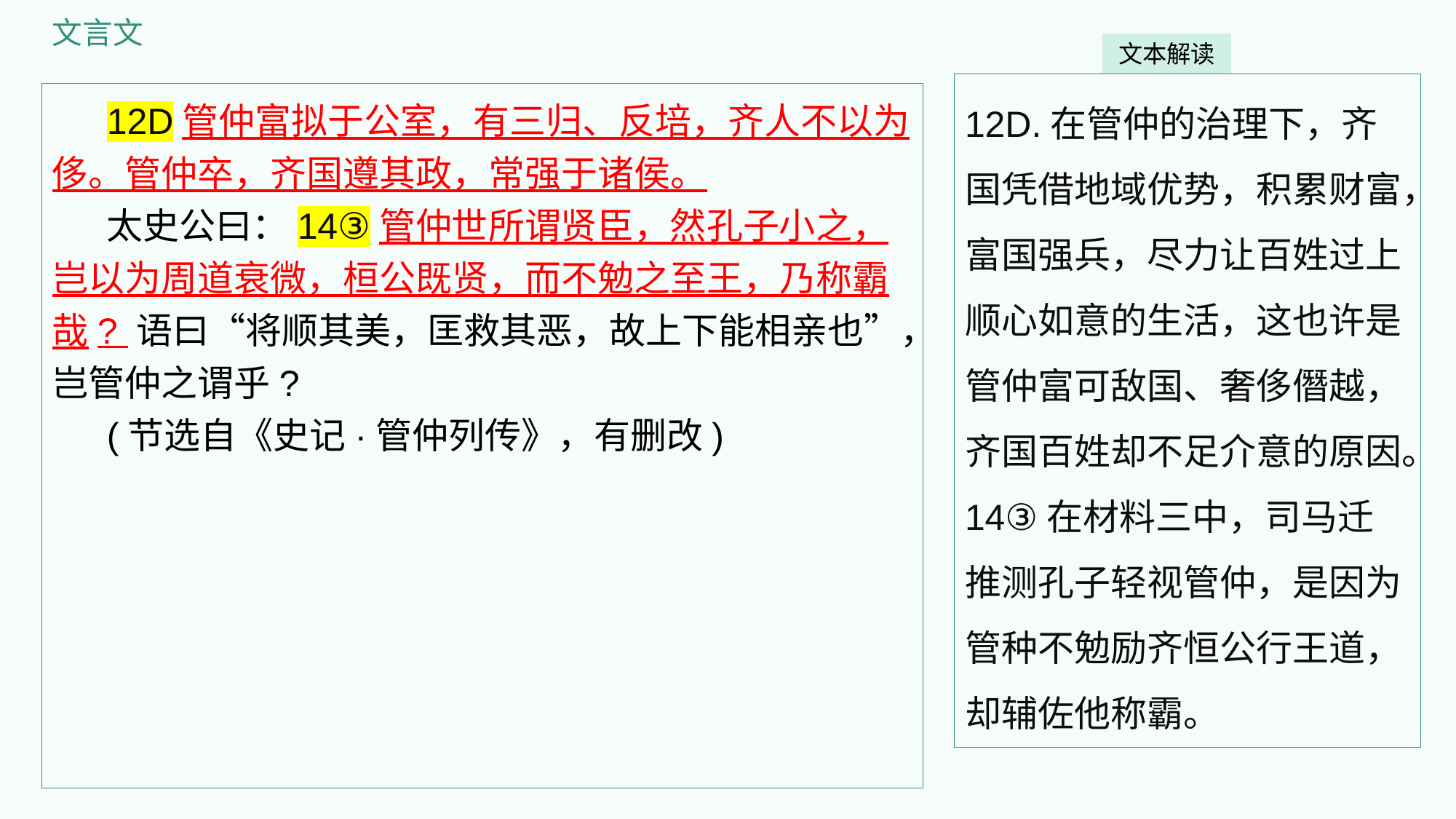

文言文
文本解读
12D.在管仲的治理下，齐国凭借地域优势，积累财富，富国强兵，尽力让百姓过上顺心如意的生活，这也许是管仲富可敌国、奢侈僭越，齐国百姓却不足介意的原因。
14③在材料三中，司马迁推测孔子轻视管仲，是因为管种不勉励齐恒公行王道，却辅佐他称霸。

12D管仲富拟于公室，有三归、反培，齐人不以为侈。管仲卒，齐国遵其政，常强于诸侯。
太史公曰：14③管仲世所谓贤臣，然孔子小之，岂以为周道衰微，桓公既贤，而不勉之至王，乃称霸哉? 语曰“将顺其美，匡救其恶，故上下能相亲也”，岂管仲之谓乎?
(节选自《史记·管仲列传》，有删改)